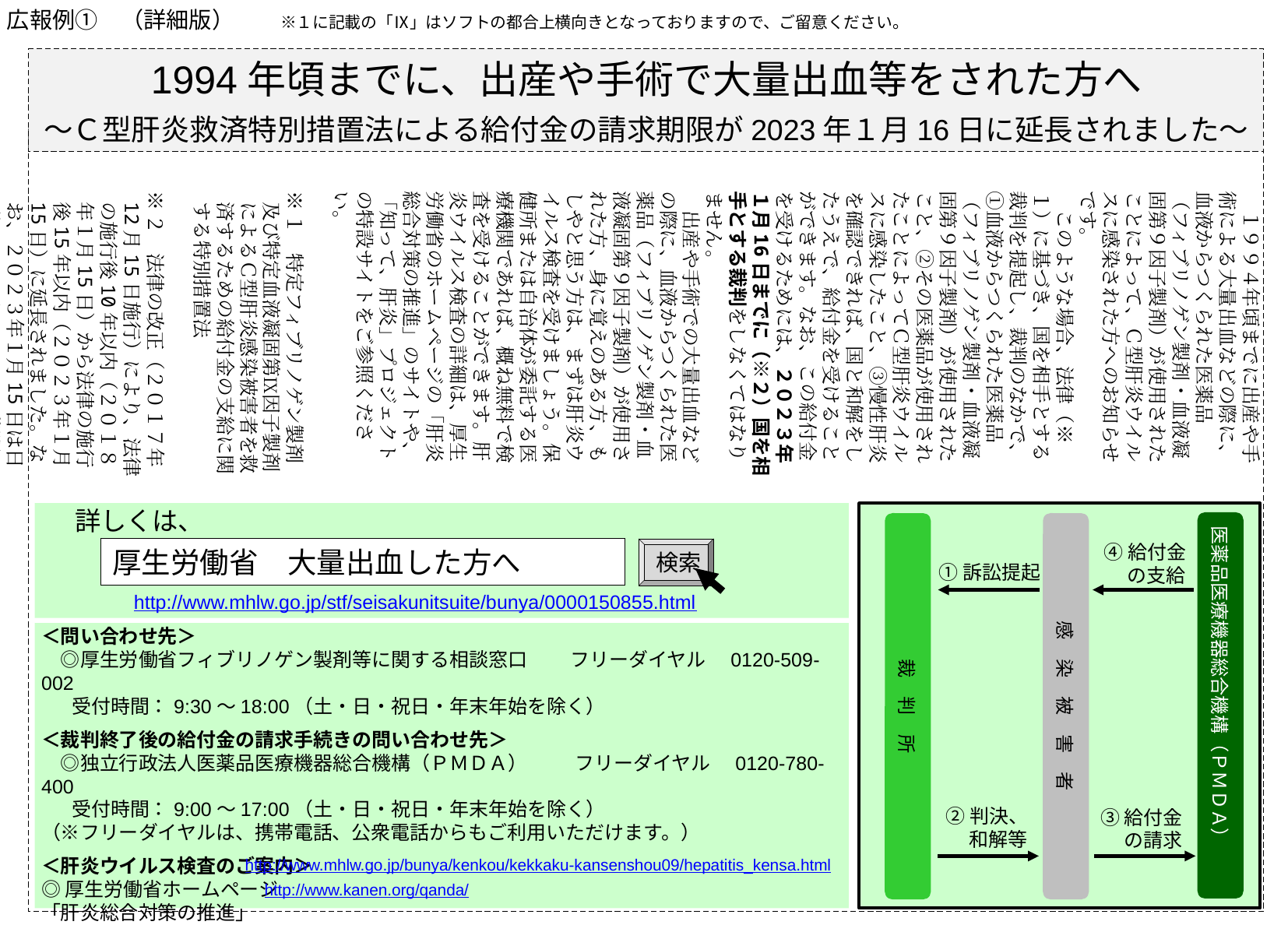

広報例①　（詳細版）　　※１に記載の「Ⅸ」はソフトの都合上横向きとなっておりますので、ご留意ください。
1994年頃までに、出産や手術で大量出血等をされた方へ
～Ｃ型肝炎救済特別措置法による給付金の請求期限が2023年１月16日に延長されました～

　１９９４年頃までに出産や手術による大量出血などの際に、血液からつくられた医薬品（フィブリノゲン製剤・血液凝固第９因子製剤）が使用されたことによって、Ｃ型肝炎ウイルスに感染された方へのお知らせです。
　このような場合、法律（※１）に基づき、国を相手とする裁判を提起し、裁判のなかで、①血液からつくられた医薬品（フィブリノゲン製剤・血液凝固第９因子製剤）が使用されたこと、②その医薬品が使用されたことによってＣ型肝炎ウイルスに感染したこと、③慢性肝炎を確認できれば、国と和解をしたうえで、給付金を受けることができます。なお、この給付金を受けるためには、２０２３年１月16日までに（※２）国を相手とする裁判をしなくてはなりません。
　出産や手術での大量出血などの際に、血液からつくられた医薬品（フィブリノゲン製剤・血液凝固第９因子製剤）が使用された方、身に覚えのある方、もしやと思う方は、まずは肝炎ウイルス検査を受けましょう。保健所または自治体が委託する医療機関であれば、概ね無料で検査を受けることができます。肝炎ウイルス検査の詳細は、厚生労働省のホームページの「肝炎総合対策の推進」のサイトや、「知って、肝炎」プロジェクトの特設サイトをご参照ください。

※１　特定フィブリノゲン製剤及び特定血液凝固第Ⅸ因子製剤によるＣ型肝炎感染被害者を救済するための給付金の支給に関する特別措置法

※２　法律の改正（２０１７年12月15日施行）により、法律の施行後10年以内（２０１８年１月15日）から法律の施行後15年以内（２０２３年１月15日）に延長されました。なお、２０２３年１月15日は日曜日にあたりますので、期限は２０２３年１月16日となります。

詳しくは、

医薬品医療機器総合機構（ＰＭＤＡ）
裁　判　所
感　染　被　害　者
④給付金
　 の支給

厚生労働省　大量出血した方へ
検索
①訴訟提起
http://www.mhlw.go.jp/stf/seisakunitsuite/bunya/0000150855.html
＜問い合わせ先＞
　◎厚生労働省フィブリノゲン製剤等に関する相談窓口　　 フリーダイヤル　0120-509-002
      受付時間：9:30～18:00（土・日・祝日・年末年始を除く）
＜裁判終了後の給付金の請求手続きの問い合わせ先＞
　◎独立行政法人医薬品医療機器総合機構（ＰＭＤＡ）　　  フリーダイヤル　0120-780-400
      受付時間：9:00～17:00（土・日・祝日・年末年始を除く）
（※フリーダイヤルは、携帯電話、公衆電話からもご利用いただけます。）
＜肝炎ウイルス検査のご案内＞
◎厚生労働省ホームページ
「肝炎総合対策の推進」
「知って、肝炎」プロジェクト

②判決、
　 和解等
③給付金
　 の請求
http://www.mhlw.go.jp/bunya/kenkou/kekkaku-kansenshou09/hepatitis_kensa.html
http://www.kanen.org/qanda/